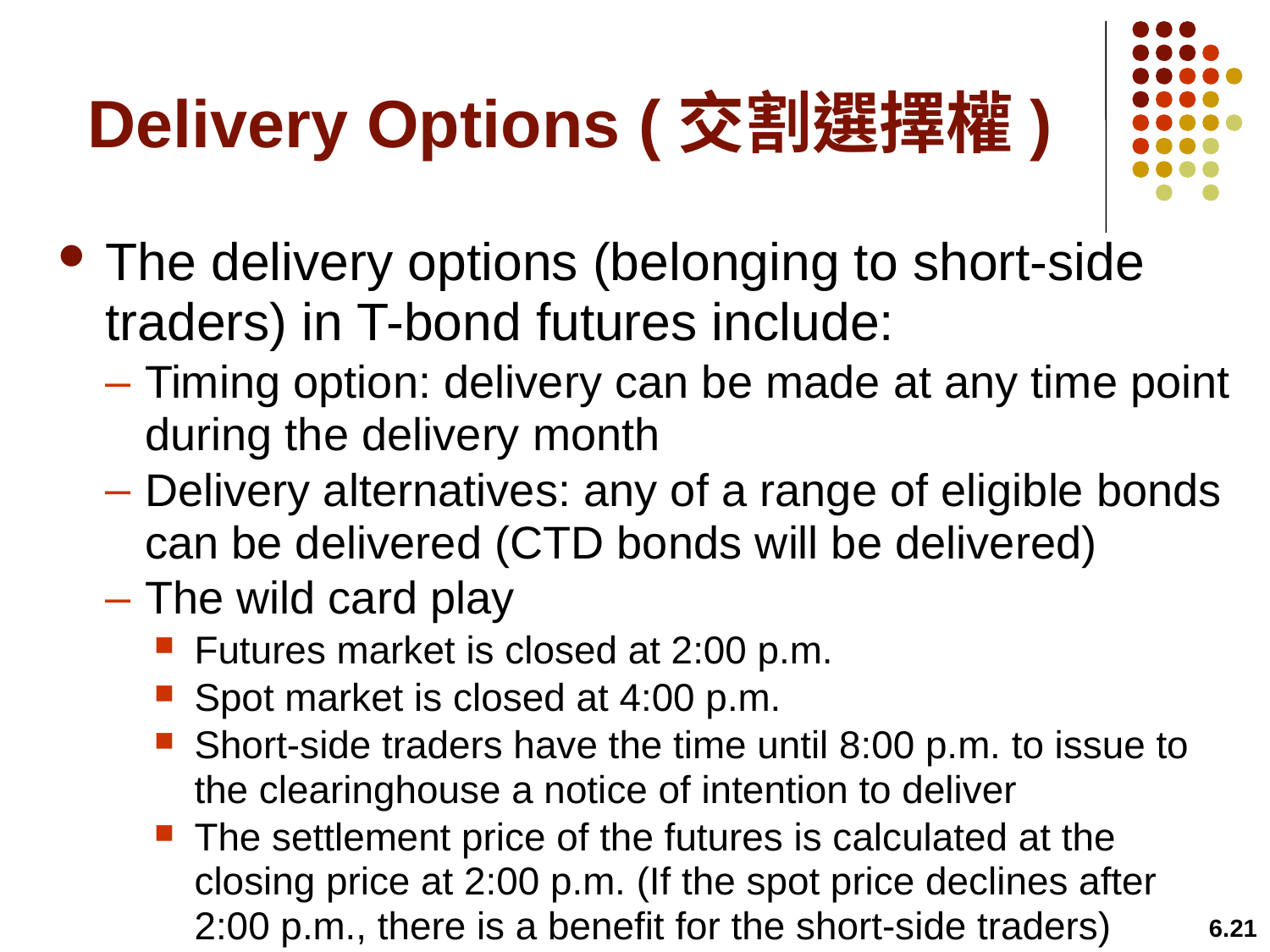

# Delivery Options (交割選擇權)
The delivery options (belonging to short-side traders) in T-bond futures include:
Timing option: delivery can be made at any time point during the delivery month
Delivery alternatives: any of a range of eligible bonds can be delivered (CTD bonds will be delivered)
The wild card play
Futures market is closed at 2:00 p.m.
Spot market is closed at 4:00 p.m.
Short-side traders have the time until 8:00 p.m. to issue to the clearinghouse a notice of intention to deliver
The settlement price of the futures is calculated at the closing price at 2:00 p.m. (If the spot price declines after 2:00 p.m., there is a benefit for the short-side traders)
6.21